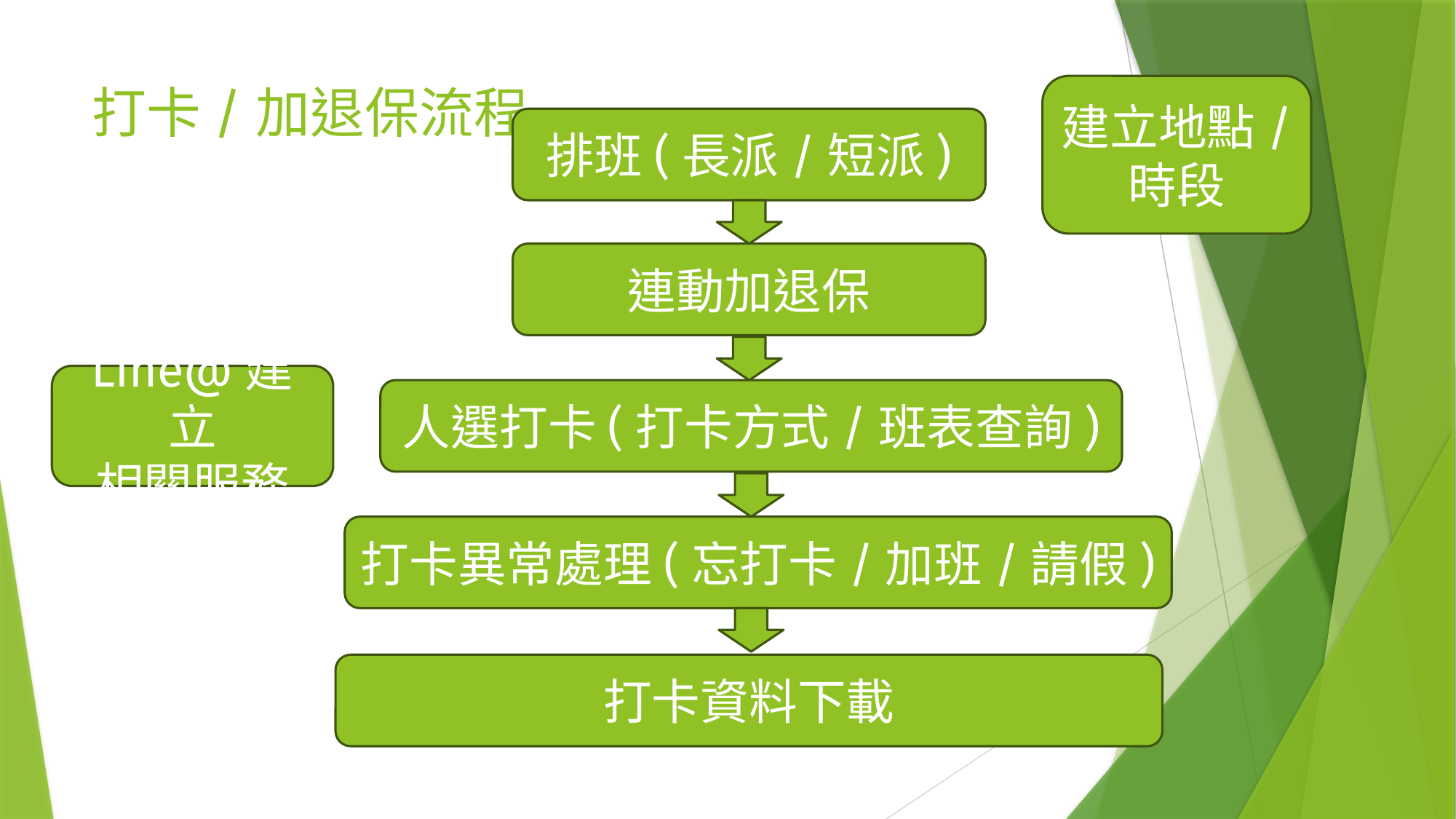

# 打卡/加退保流程
建立地點/
時段
排班(長派/短派)

連動加退保

Line@建立
相關服務
人選打卡(打卡方式/班表查詢)

打卡異常處理(忘打卡/加班/請假)

打卡資料下載